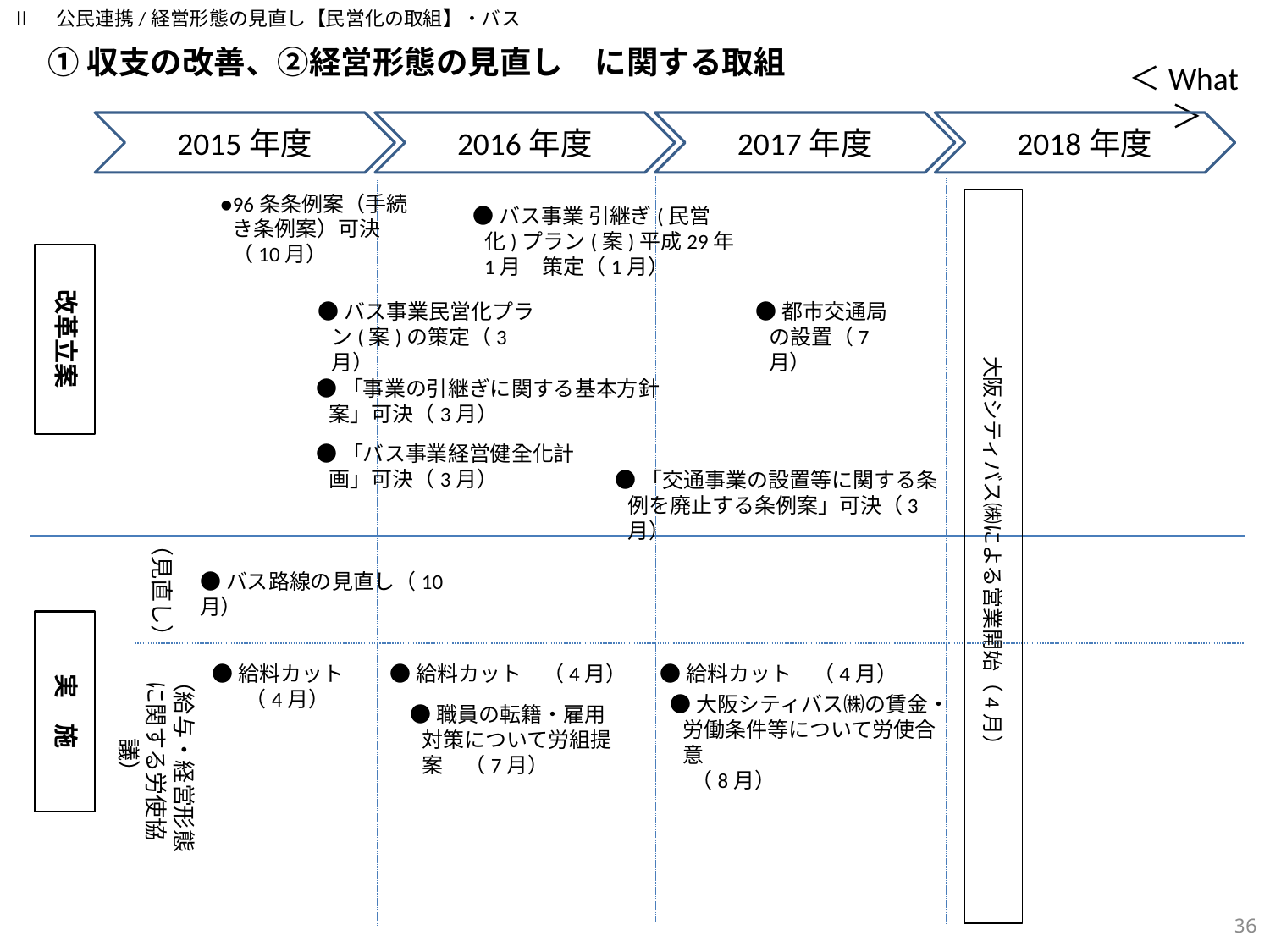

Ⅱ　公民連携/経営形態の見直し【民営化の取組】・バス
①収支の改善、②経営形態の見直し　に関する取組
＜What＞
2015年度
2016年度
2017年度
2018年度
大阪シティバス㈱による営業開始（4月）
●96条条例案（手続き条例案）可決（10月）
●バス事業 引継ぎ(民営化)プラン(案)平成29年1月　策定（1月）
改革立案
●バス事業民営化プラン(案)の策定（3月）
●都市交通局の設置（7月）
●「事業の引継ぎに関する基本方針案」可決（3月）
●「バス事業経営健全化計画」可決（3月）
●「交通事業の設置等に関する条例を廃止する条例案」可決（3月）
（見直し）
●バス路線の見直し（10月）
実　施
（給与・経営形態に関する労使協議）
●給料カット　（4月）
●給料カット　（4月）
●給料カット　（4月）
●大阪シティバス㈱の賃金・労働条件等について労使合意
　（8月）
●職員の転籍・雇用対策について労組提案　（7月）
36